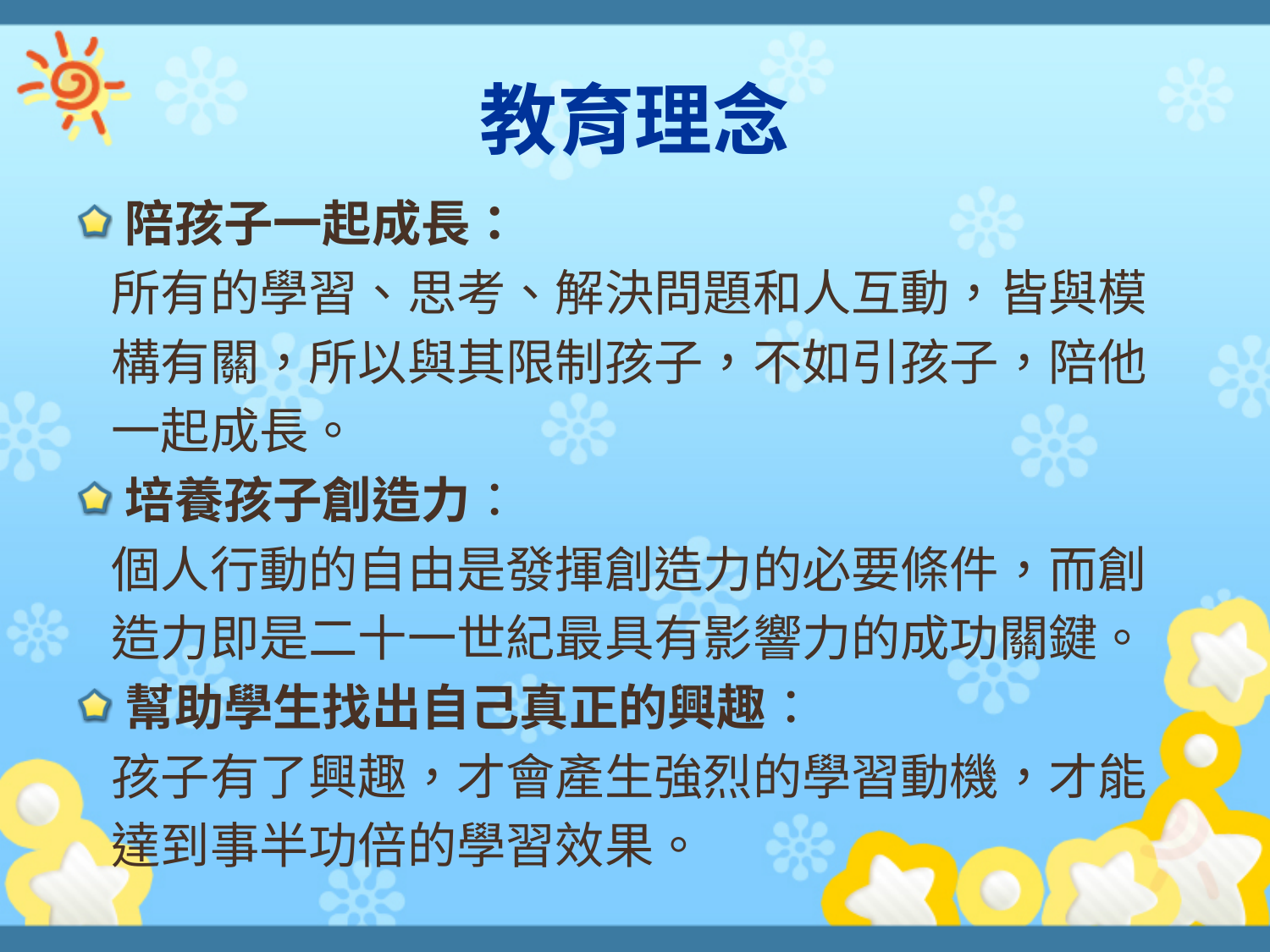

# 教育理念
陪孩子一起成長：
  所有的學習、思考、解決問題和人互動，皆與模
  構有關，所以與其限制孩子，不如引孩子，陪他
  一起成長。
培養孩子創造力：
  個人行動的自由是發揮創造力的必要條件，而創
  造力即是二十一世紀最具有影響力的成功關鍵。
幫助學生找出自己真正的興趣：
  孩子有了興趣，才會產生強烈的學習動機，才能
  達到事半功倍的學習效果。